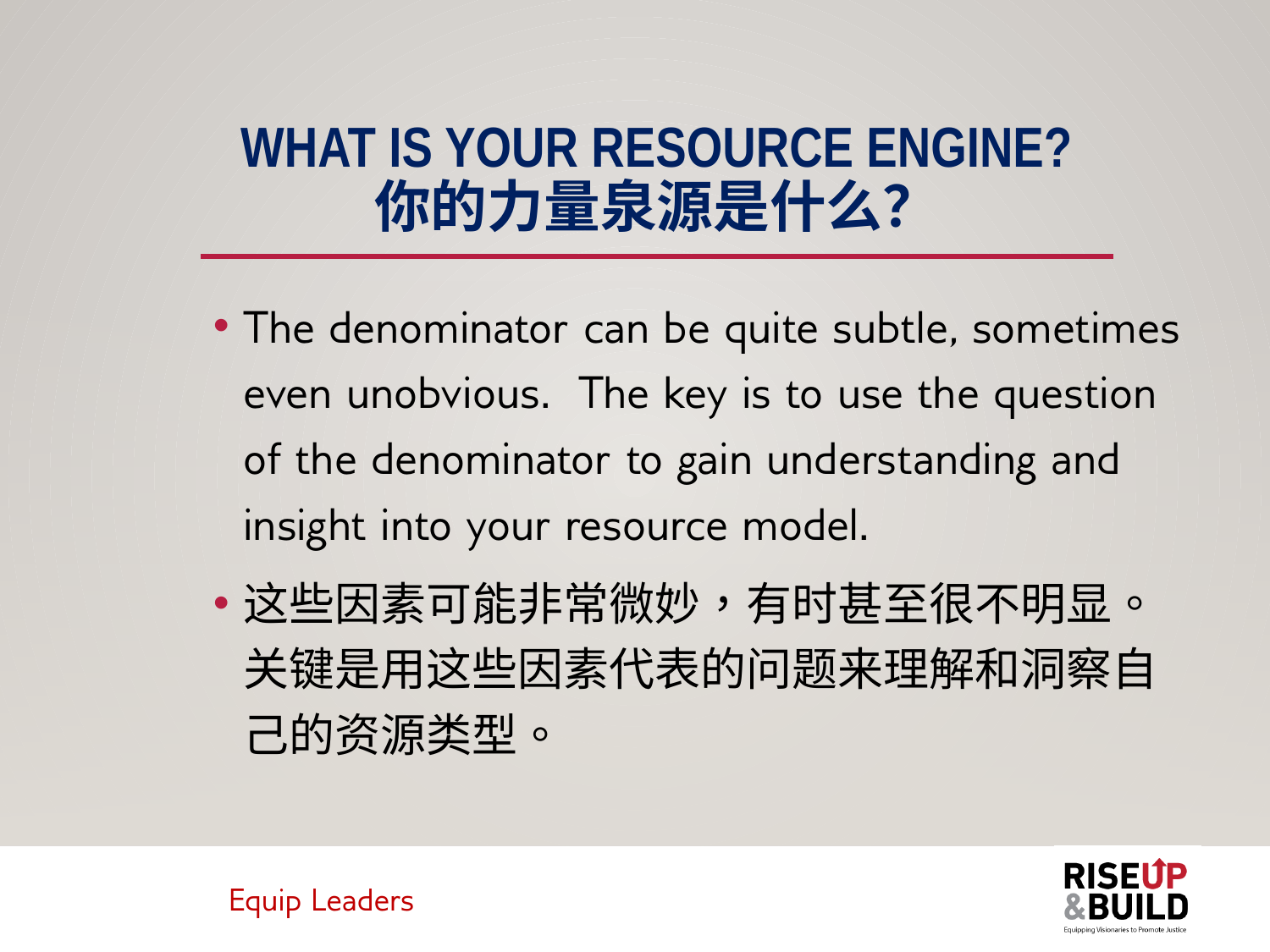

# WHAT IS YOUR RESOURCE ENGINE? 你的力量泉源是什么？
The denominator can be quite subtle, sometimes even unobvious.  The key is to use the question of the denominator to gain understanding and insight into your resource model.
这些因素可能非常微妙，有时甚至很不明显。关键是用这些因素代表的问题来理解和洞察自己的资源类型。
Equip Leaders